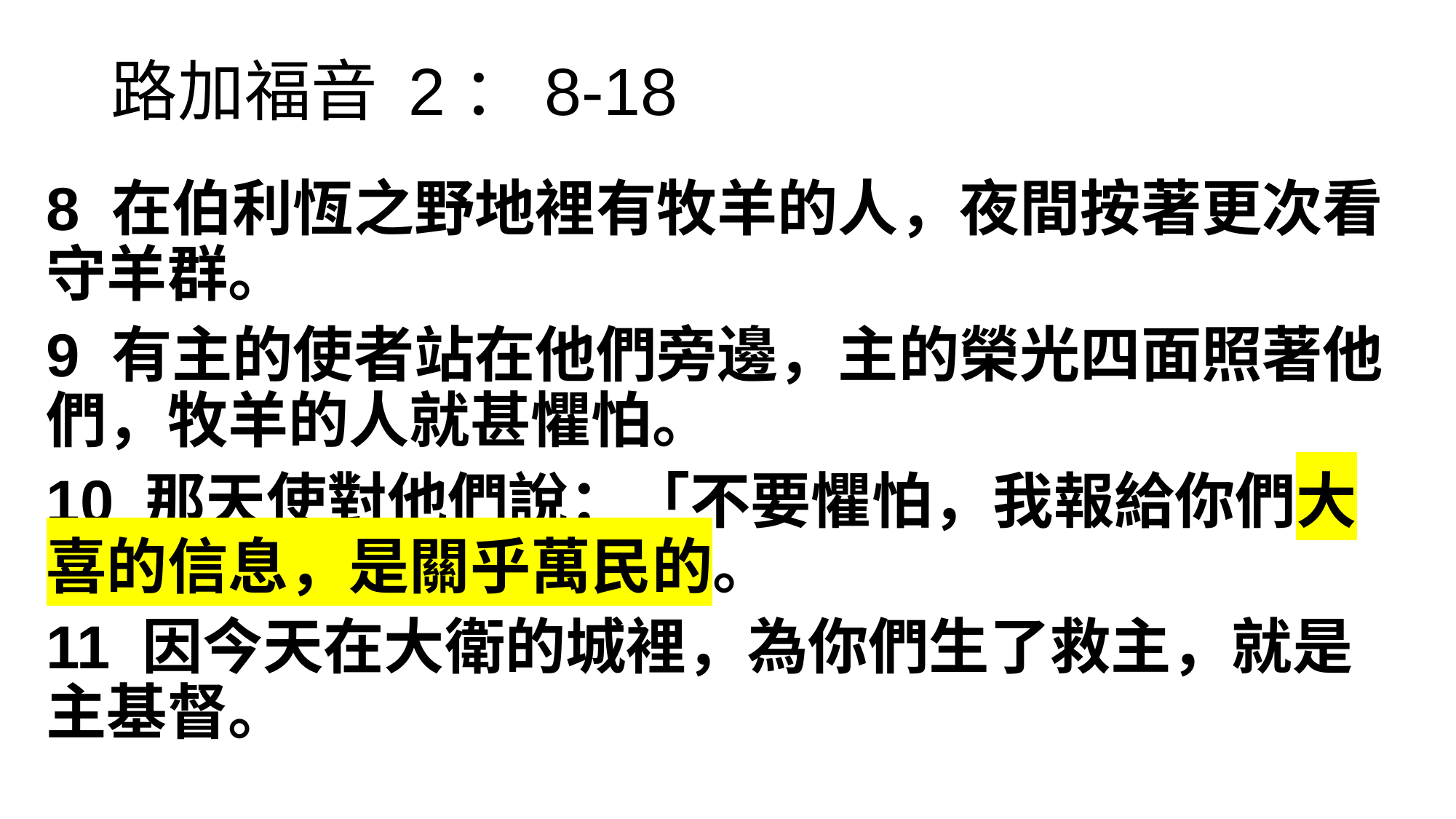

# 路加福音 2：8-18
8 在伯利恆之野地裡有牧羊的人，夜間按著更次看守羊群。
9 有主的使者站在他們旁邊，主的榮光四面照著他們，牧羊的人就甚懼怕。
10 那天使對他們說：「不要懼怕，我報給你們大喜的信息，是關乎萬民的。
11 因今天在大衛的城裡，為你們生了救主，就是主基督。